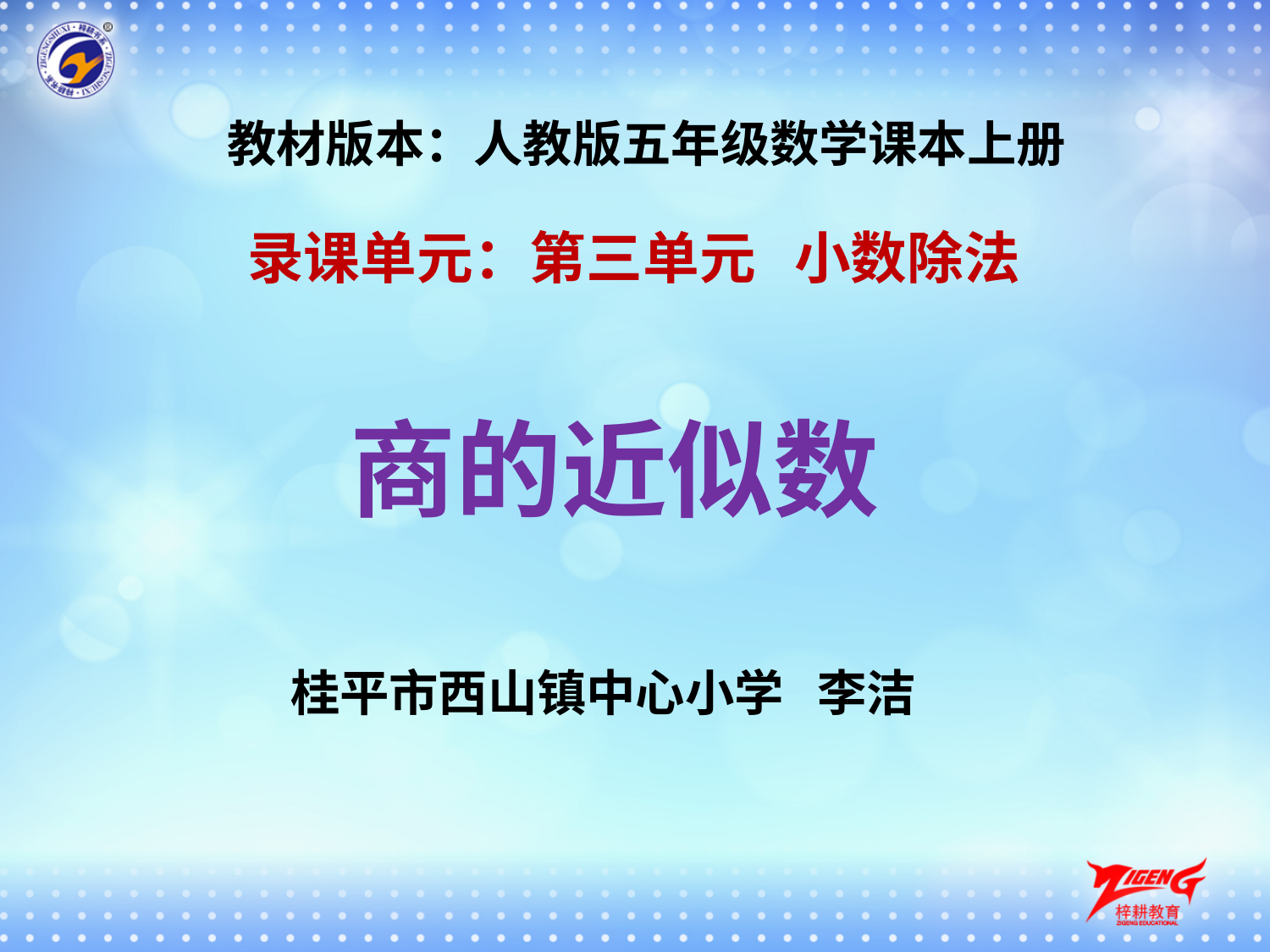

教材版本：人教版五年级数学课本上册
录课单元：第三单元   小数除法
商的近似数
 桂平市西山镇中心小学   李洁